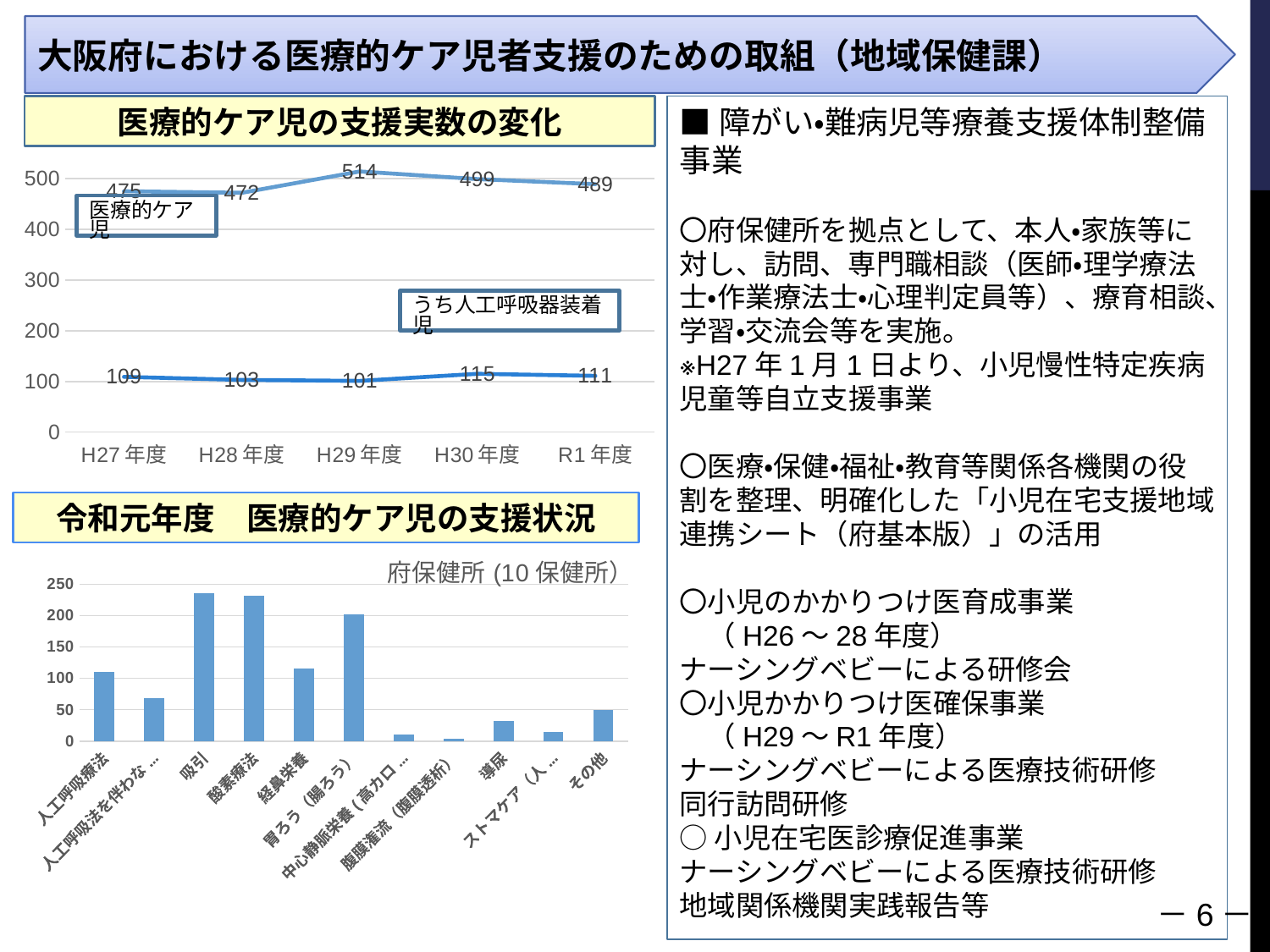

大阪府における医療的ケア児者支援のための取組（地域保健課）
医療的ケア児の支援実数の変化
■障がい・難病児等療養支援体制整備事業

〇府保健所を拠点として、本人・家族等に対し、訪問、専門職相談（医師・理学療法士・作業療法士・心理判定員等）、療育相談、学習・交流会等を実施。
※H27年1月1日より、小児慢性特定疾病児童等自立支援事業

〇医療・保健・福祉・教育等関係各機関の役割を整理、明確化した「小児在宅支援地域連携シート（府基本版）」の活用

〇小児のかかりつけ医育成事業
　（H26～28年度）
ナーシングベビーによる研修会
〇小児かかりつけ医確保事業
　（H29～R1年度）
ナーシングベビーによる医療技術研修
同行訪問研修
○小児在宅医診療促進事業
ナーシングベビーによる医療技術研修
地域関係機関実践報告等

### Chart

| Category | 医療的ケア児 | 　　内人工呼吸器装着時 |
|---|---|---|
| H27年度 | 475.0 | 109.0 |
| H28年度 | 472.0 | 103.0 |
| H29年度 | 514.0 | 101.0 |
| H30年度 | 499.0 | 115.0 |
| R1年度 | 489.0 | 111.0 |
令和元年度　医療的ケア児の支援状況

### Chart: 府保健所(10保健所）

| Category | 府保健所 |
|---|---|
| 人工呼吸療法 | 111.0 |
| 人工呼吸法を伴わない気管切開 | 68.0 |
| 吸引 | 236.0 |
| 酸素療法 | 231.0 |
| 経鼻栄養 | 116.0 |
| 胃ろう（腸ろう） | 202.0 |
| 中心静脈栄養(高カロリー輸液） | 11.0 |
| 腹膜潅流（腹膜透析） | 4.0 |
| 導尿 | 32.0 |
| ストマケア（人工肛門） | 14.0 |
| その他 | 50.0 |
－6－